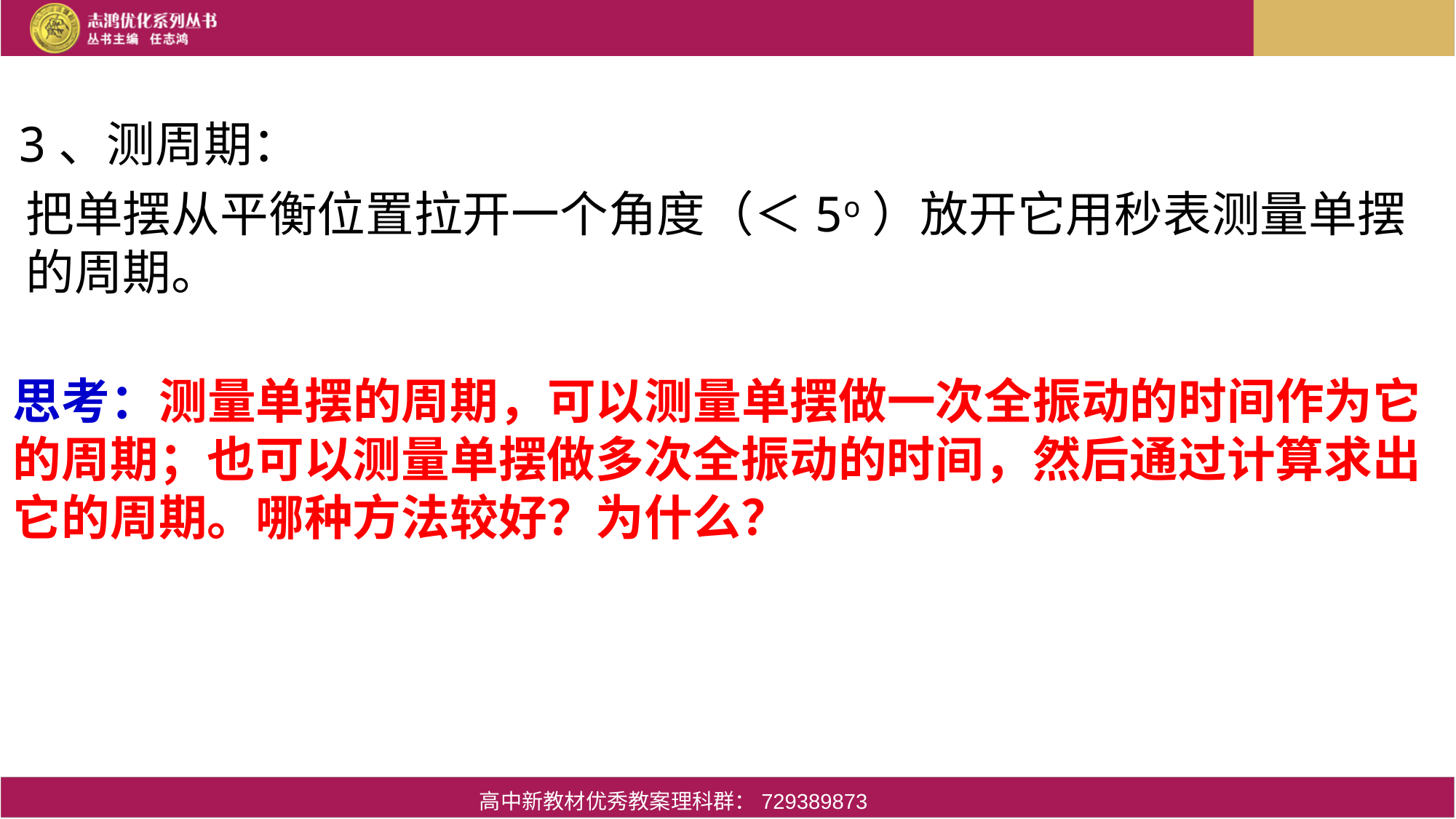

3、测周期：
把单摆从平衡位置拉开一个角度（＜5o）放开它用秒表测量单摆的周期。

思考：测量单摆的周期，可以测量单摆做一次全振动的时间作为它的周期；也可以测量单摆做多次全振动的时间，然后通过计算求出它的周期。哪种方法较好？为什么？